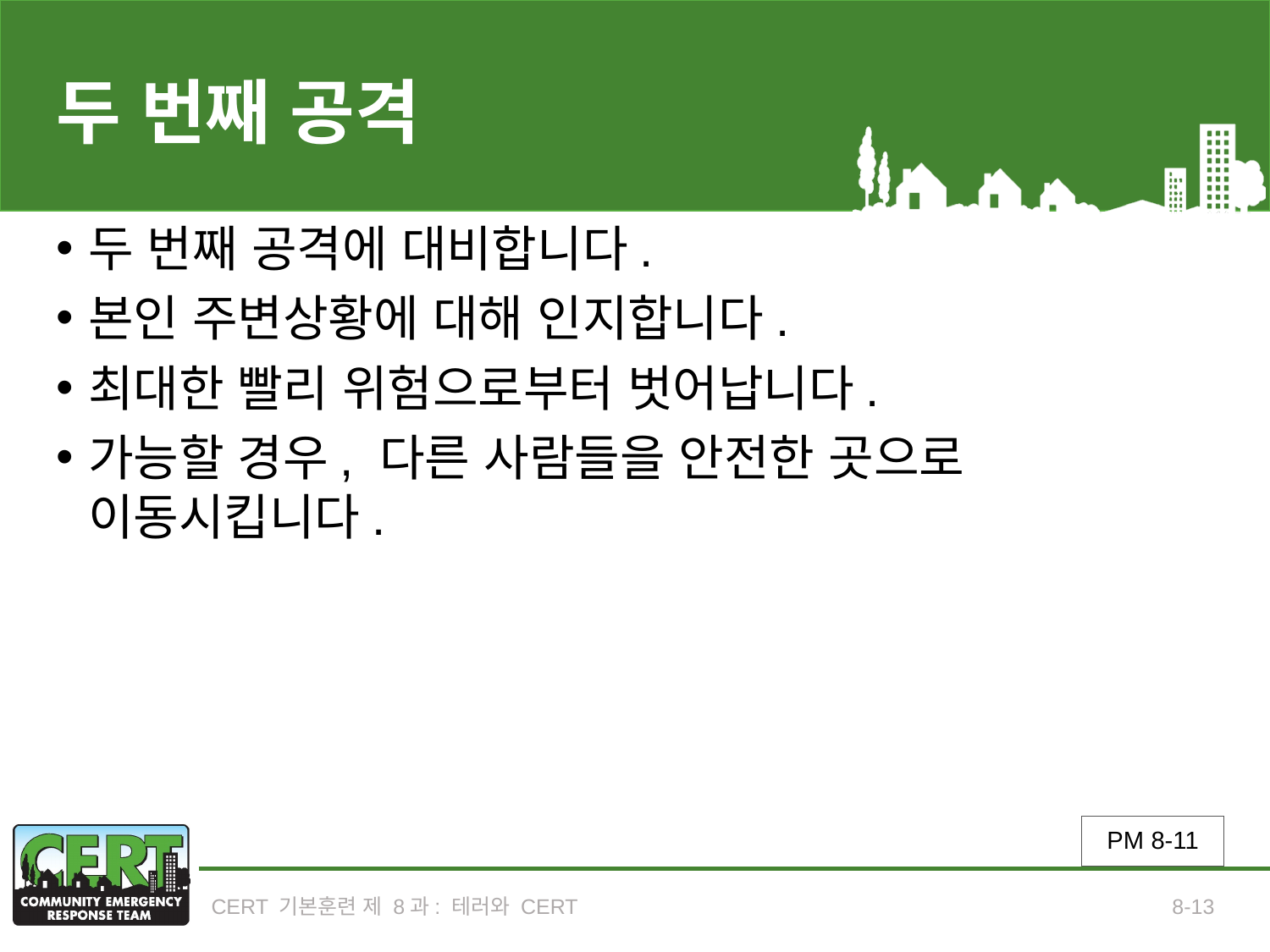

# 두 번째 공격
두 번째 공격에 대비합니다.
본인 주변상황에 대해 인지합니다.
최대한 빨리 위험으로부터 벗어납니다.
가능할 경우, 다른 사람들을 안전한 곳으로 이동시킵니다.
PM 8-11
CERT 기본훈련 제 8과: 테러와 CERT
8-13